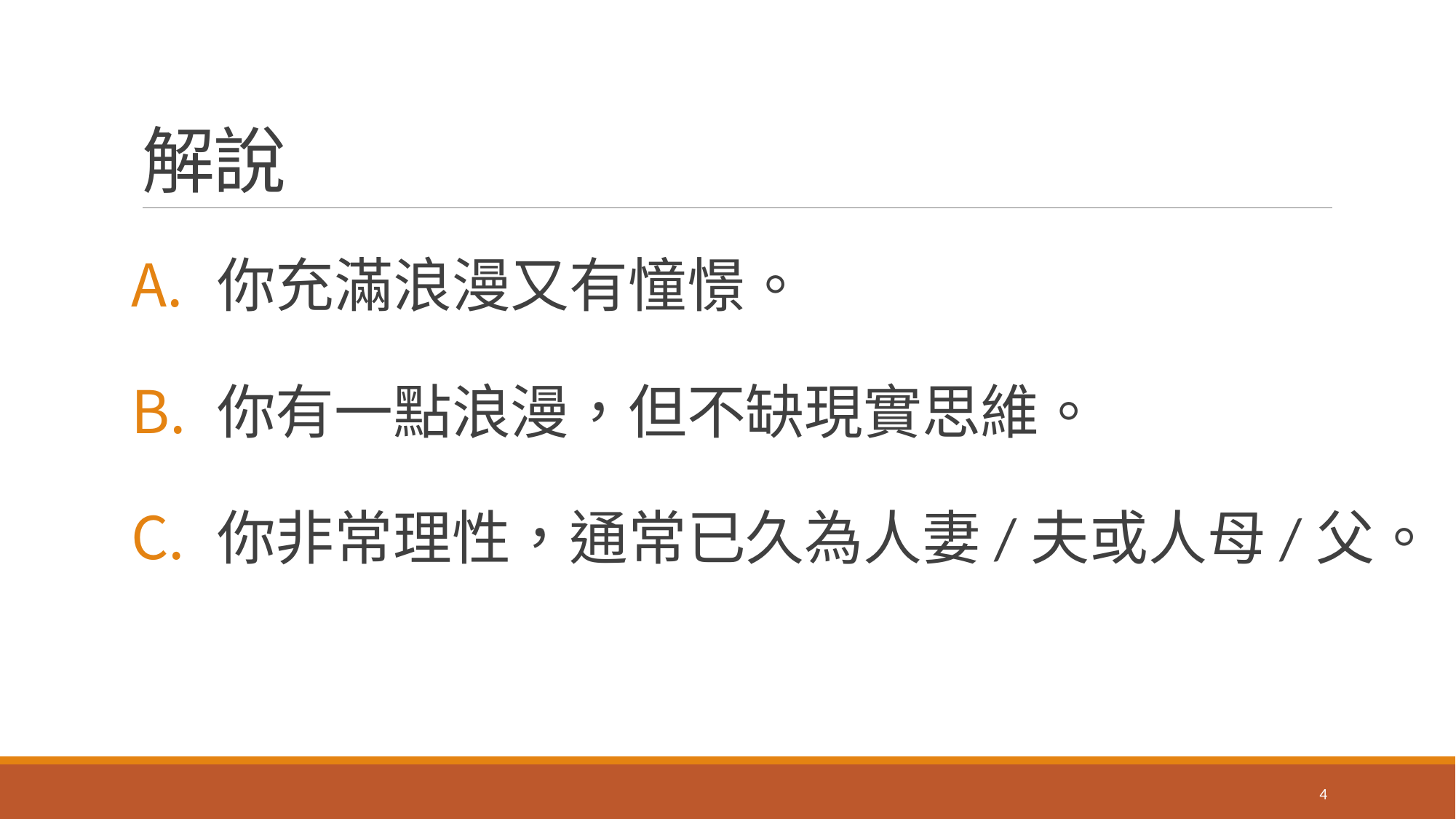

# 解說
你充滿浪漫又有憧憬。
你有一點浪漫，但不缺現實思維。
你非常理性，通常已久為人妻/夫或人母/父。
4